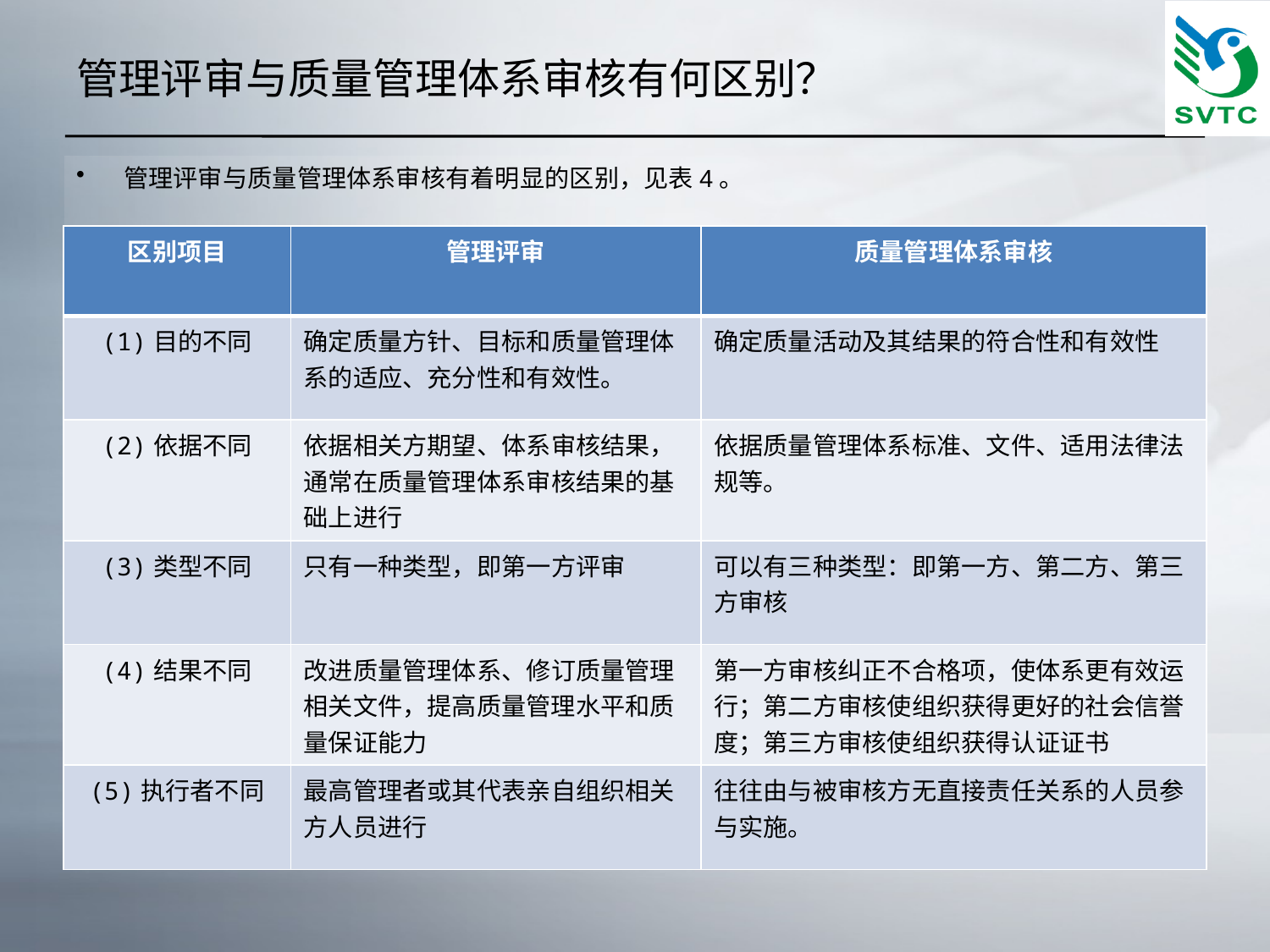

# 管理评审与质量管理体系审核有何区别？
管理评审与质量管理体系审核有着明显的区别，见表4。
| 区别项目 | 管理评审 | 质量管理体系审核 |
| --- | --- | --- |
| (1)目的不同 | 确定质量方针、目标和质量管理体系的适应、充分性和有效性。 | 确定质量活动及其结果的符合性和有效性 |
| (2)依据不同 | 依据相关方期望、体系审核结果，通常在质量管理体系审核结果的基础上进行 | 依据质量管理体系标准、文件、适用法律法规等。 |
| (3)类型不同 | 只有一种类型，即第一方评审 | 可以有三种类型：即第一方、第二方、第三方审核 |
| (4)结果不同 | 改进质量管理体系、修订质量管理相关文件，提高质量管理水平和质量保证能力 | 第一方审核纠正不合格项，使体系更有效运行；第二方审核使组织获得更好的社会信誉度；第三方审核使组织获得认证证书 |
| (5)执行者不同 | 最高管理者或其代表亲自组织相关方人员进行 | 往往由与被审核方无直接责任关系的人员参与实施。 |